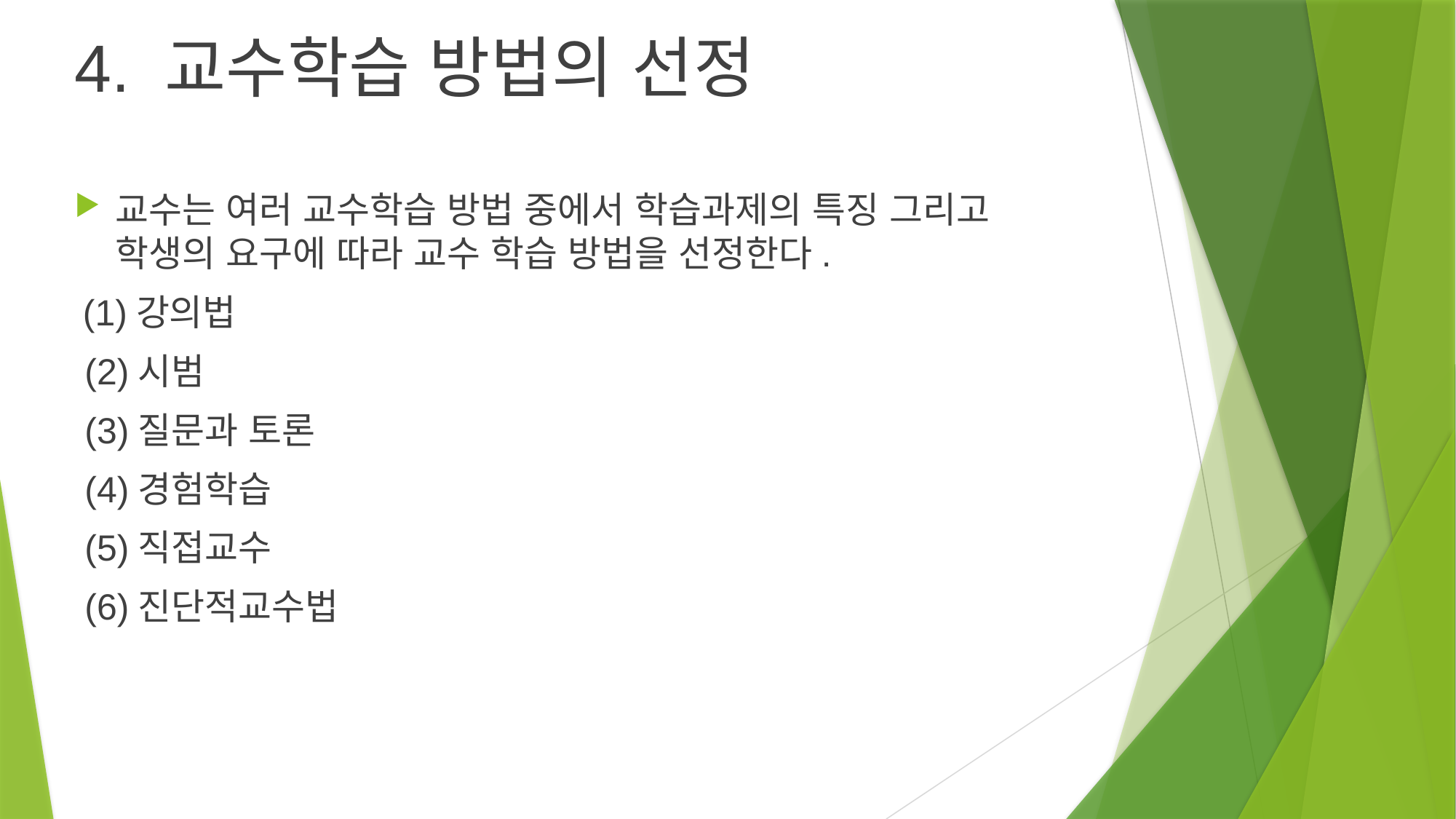

4. 교수학습 방법의 선정

교수는 여러 교수학습 방법 중에서 학습과제의 특징 그리고 학생의 요구에 따라 교수 학습 방법을 선정한다.
 (1)강의법
 (2)시범
 (3)질문과 토론
 (4)경험학습
 (5)직접교수
 (6)진단적교수법